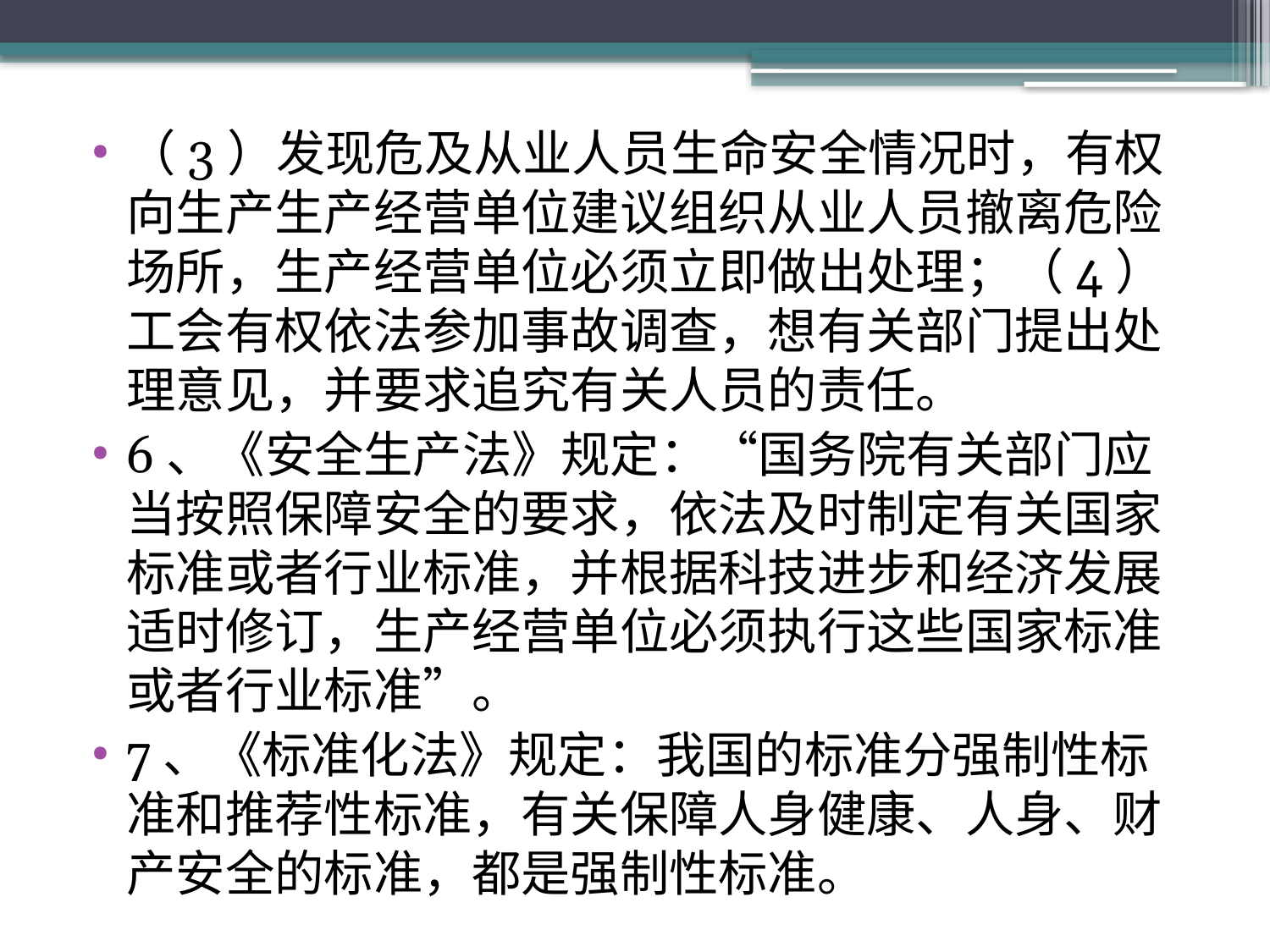

（3）发现危及从业人员生命安全情况时，有权向生产生产经营单位建议组织从业人员撤离危险场所，生产经营单位必须立即做出处理；（4）工会有权依法参加事故调查，想有关部门提出处理意见，并要求追究有关人员的责任。
6、《安全生产法》规定：“国务院有关部门应当按照保障安全的要求，依法及时制定有关国家标准或者行业标准，并根据科技进步和经济发展适时修订，生产经营单位必须执行这些国家标准或者行业标准”。
7、《标准化法》规定：我国的标准分强制性标准和推荐性标准，有关保障人身健康、人身、财产安全的标准，都是强制性标准。